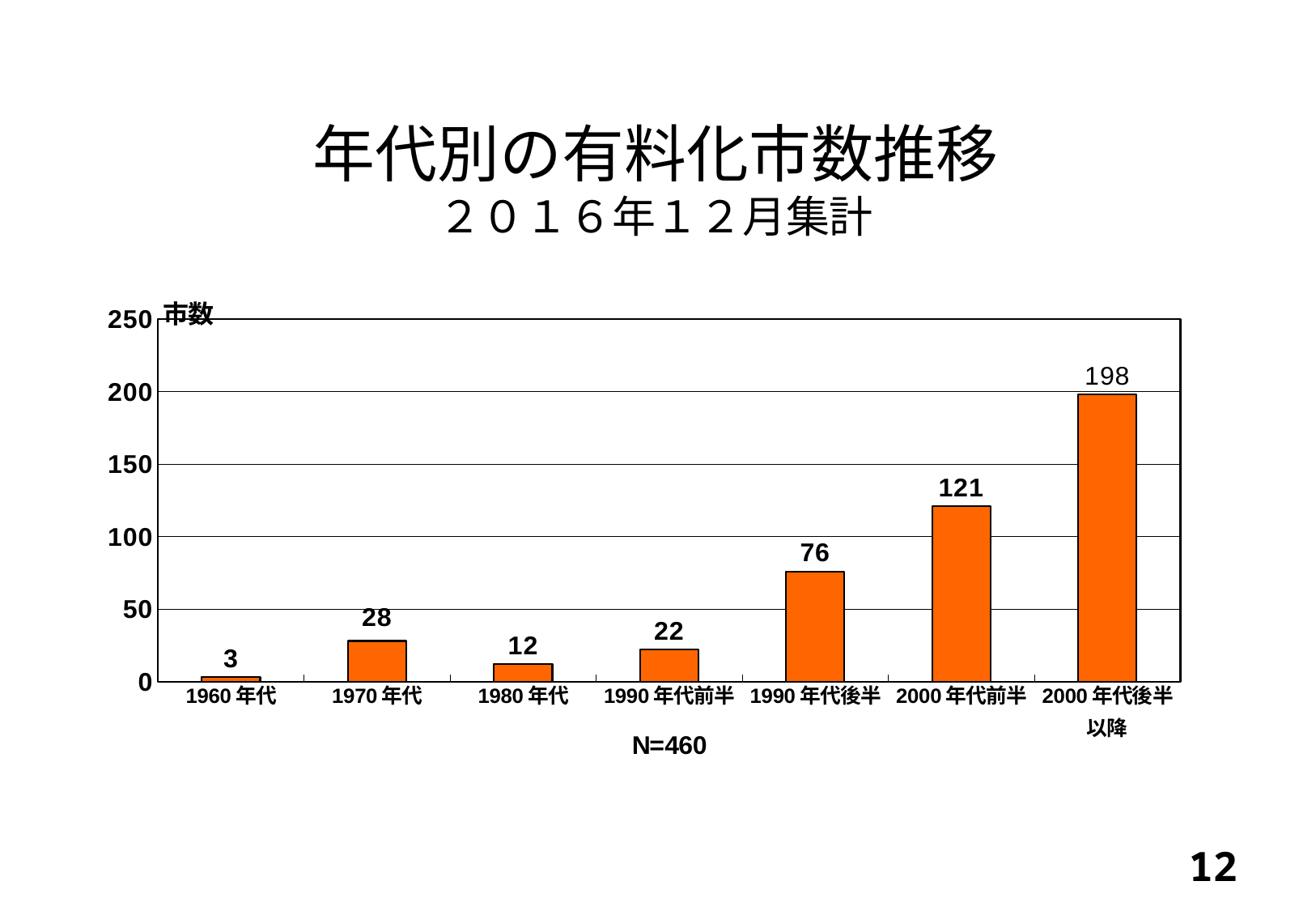

年代別の有料化市数推移
２０１６年１２月集計

### Chart: 以降

| Category | 東京 |
|---|---|
| 1960年代 | 3.0 |
| 1970年代 | 28.0 |
| 1980年代 | 12.0 |
| 1990年代前半 | 22.0 |
| 1990年代後半 | 76.0 |
| 2000年代前半 | 121.0 |
| 2000年代後半 | 198.0 |
12